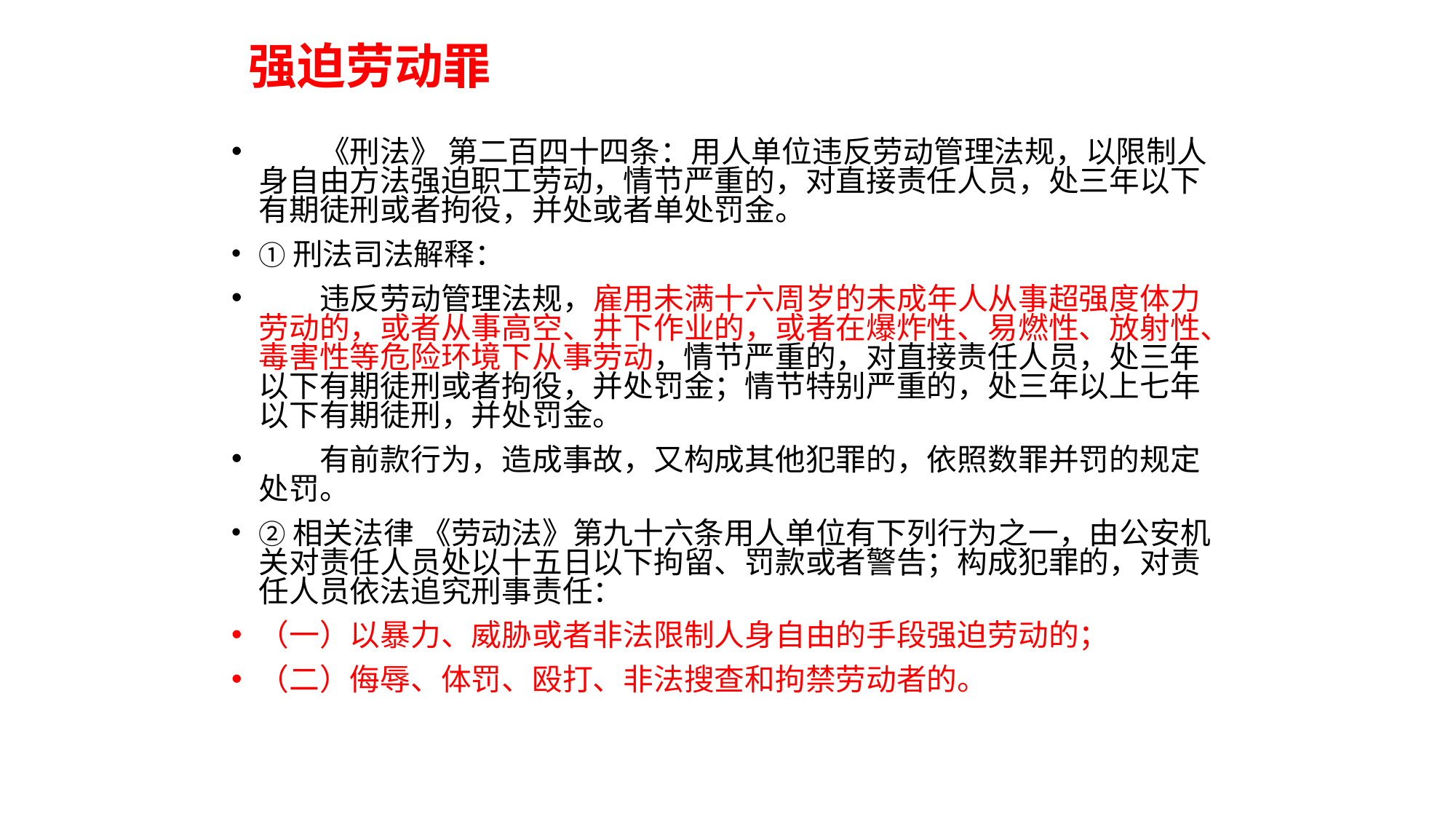

# 强迫劳动罪
　　《刑法》 第二百四十四条：用人单位违反劳动管理法规，以限制人身自由方法强迫职工劳动，情节严重的，对直接责任人员，处三年以下有期徒刑或者拘役，并处或者单处罚金。
①刑法司法解释：
　　违反劳动管理法规，雇用未满十六周岁的未成年人从事超强度体力劳动的，或者从事高空、井下作业的，或者在爆炸性、易燃性、放射性、毒害性等危险环境下从事劳动，情节严重的，对直接责任人员，处三年以下有期徒刑或者拘役，并处罚金；情节特别严重的，处三年以上七年以下有期徒刑，并处罚金。
　　有前款行为，造成事故，又构成其他犯罪的，依照数罪并罚的规定处罚。
②相关法律 《劳动法》第九十六条用人单位有下列行为之一，由公安机关对责任人员处以十五日以下拘留、罚款或者警告；构成犯罪的，对责任人员依法追究刑事责任：
（一）以暴力、威胁或者非法限制人身自由的手段强迫劳动的；
（二）侮辱、体罚、殴打、非法搜查和拘禁劳动者的。